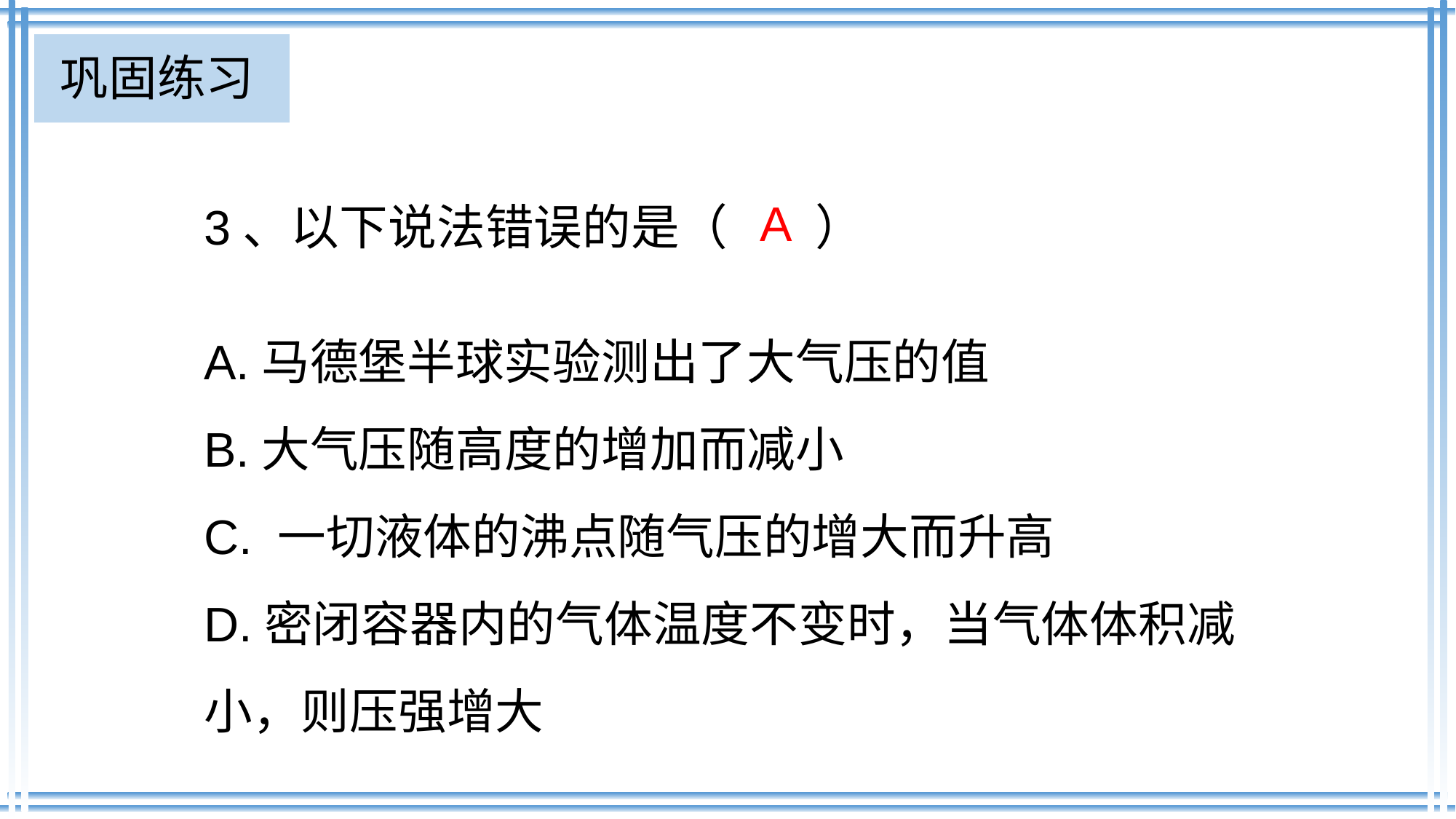

巩固练习
3、以下说法错误的是（        ）
A
A.马德堡半球实验测出了大气压的值
B.大气压随高度的增加而减小
C. 一切液体的沸点随气压的增大而升高
D.密闭容器内的气体温度不变时，当气体体积减小，则压强增大